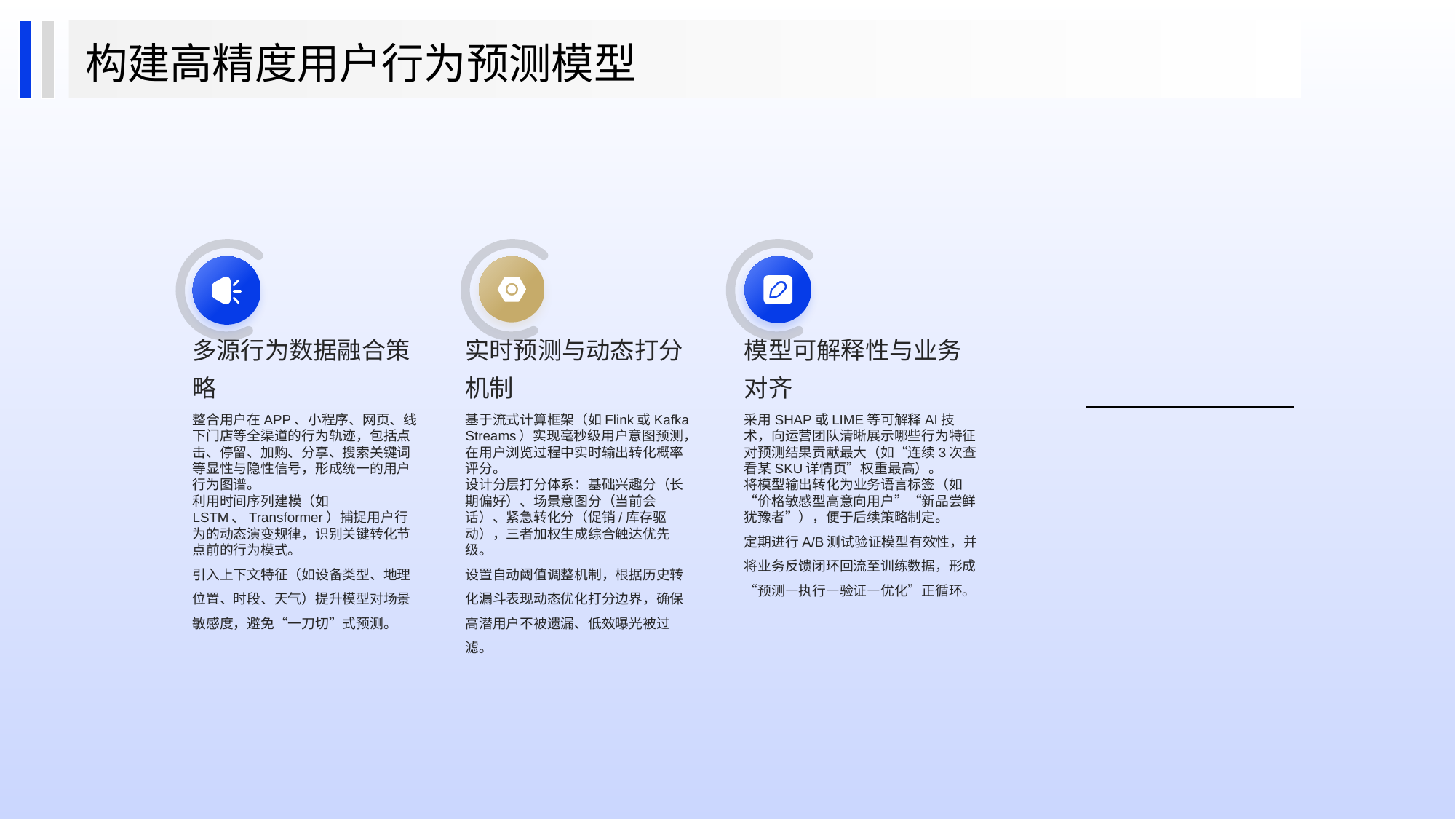

构建高精度用户行为预测模型

多源行为数据融合策略
实时预测与动态打分机制
模型可解释性与业务对齐
整合用户在APP、小程序、网页、线下门店等全渠道的行为轨迹，包括点击、停留、加购、分享、搜索关键词等显性与隐性信号，形成统一的用户行为图谱。
利用时间序列建模（如LSTM、Transformer）捕捉用户行为的动态演变规律，识别关键转化节点前的行为模式。
引入上下文特征（如设备类型、地理位置、时段、天气）提升模型对场景敏感度，避免“一刀切”式预测。
基于流式计算框架（如Flink或Kafka Streams）实现毫秒级用户意图预测，在用户浏览过程中实时输出转化概率评分。
设计分层打分体系：基础兴趣分（长期偏好）、场景意图分（当前会话）、紧急转化分（促销/库存驱动），三者加权生成综合触达优先级。
设置自动阈值调整机制，根据历史转化漏斗表现动态优化打分边界，确保高潜用户不被遗漏、低效曝光被过滤。
采用SHAP或LIME等可解释AI技术，向运营团队清晰展示哪些行为特征对预测结果贡献最大（如“连续3次查看某SKU详情页”权重最高）。
将模型输出转化为业务语言标签（如“价格敏感型高意向用户”“新品尝鲜犹豫者”），便于后续策略制定。
定期进行A/B测试验证模型有效性，并将业务反馈闭环回流至训练数据，形成“预测—执行—验证—优化”正循环。